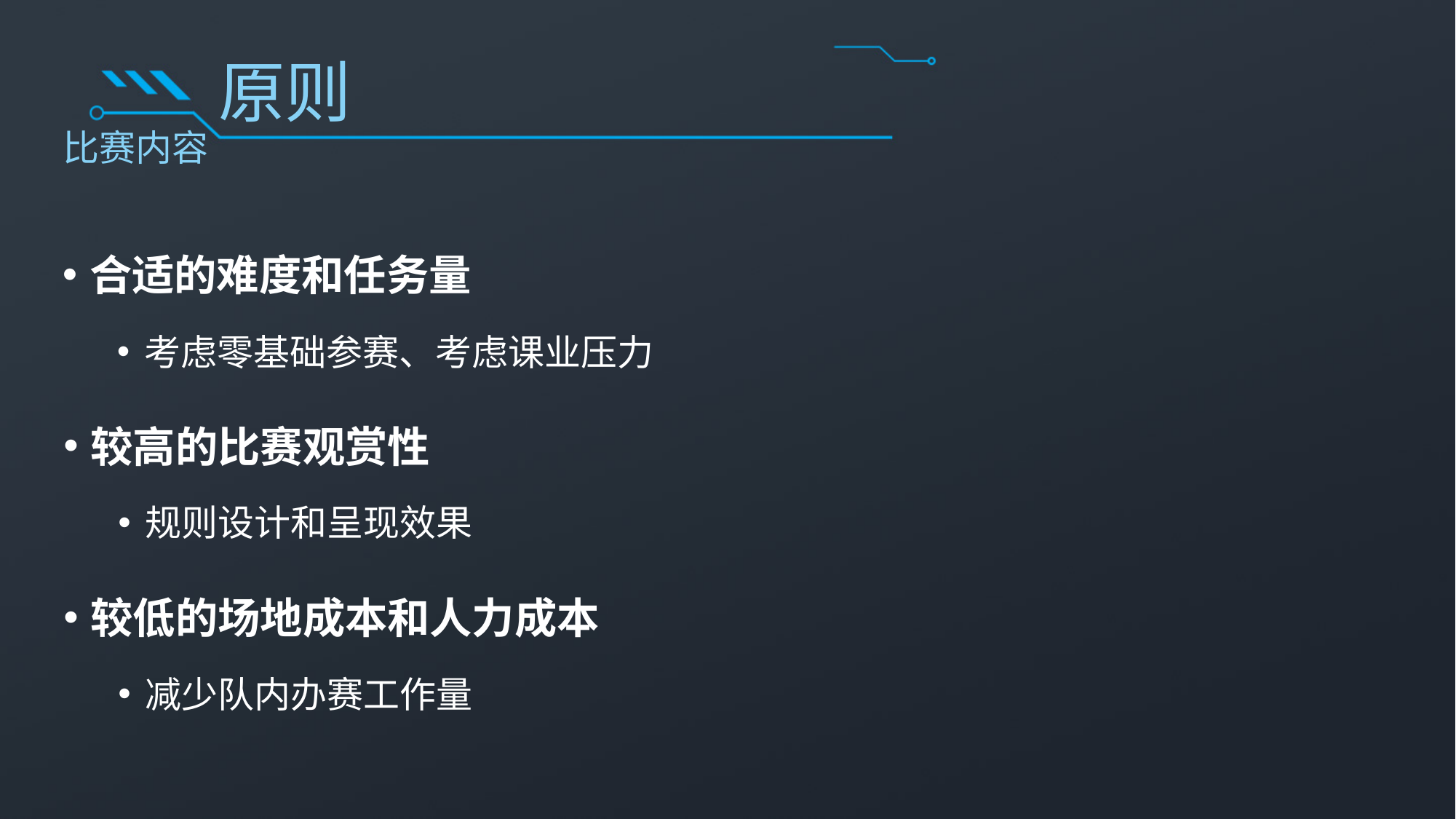

# 原则
比赛内容
合适的难度和任务量
考虑零基础参赛、考虑课业压力

较高的比赛观赏性
规则设计和呈现效果
较低的场地成本和人力成本
减少队内办赛工作量